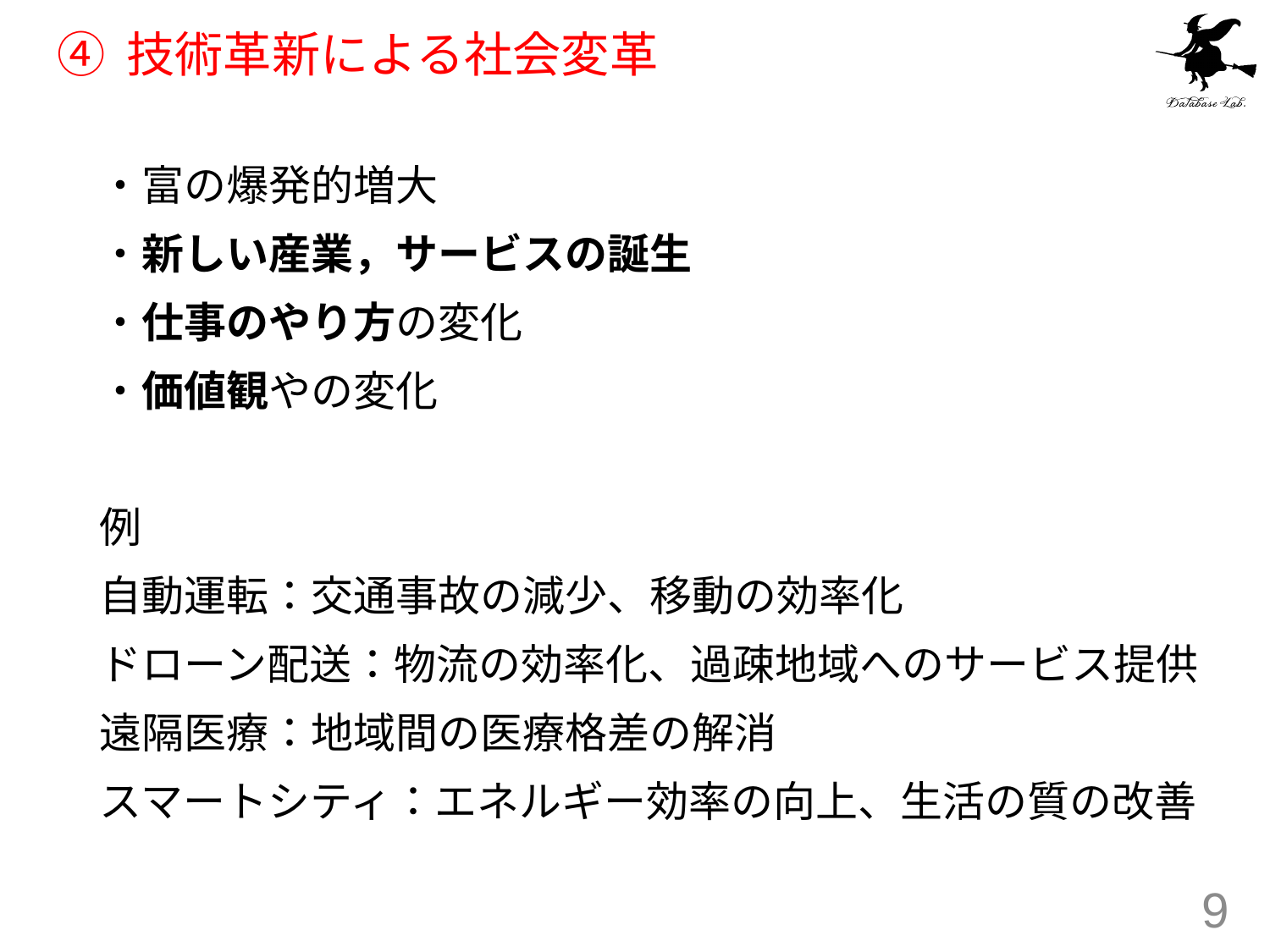

# ④ 技術革新による社会変革
・富の爆発的増大
・新しい産業，サービスの誕生
・仕事のやり方の変化
・価値観やの変化

例
自動運転：交通事故の減少、移動の効率化
ドローン配送：物流の効率化、過疎地域へのサービス提供
遠隔医療：地域間の医療格差の解消
スマートシティ：エネルギー効率の向上、生活の質の改善
9